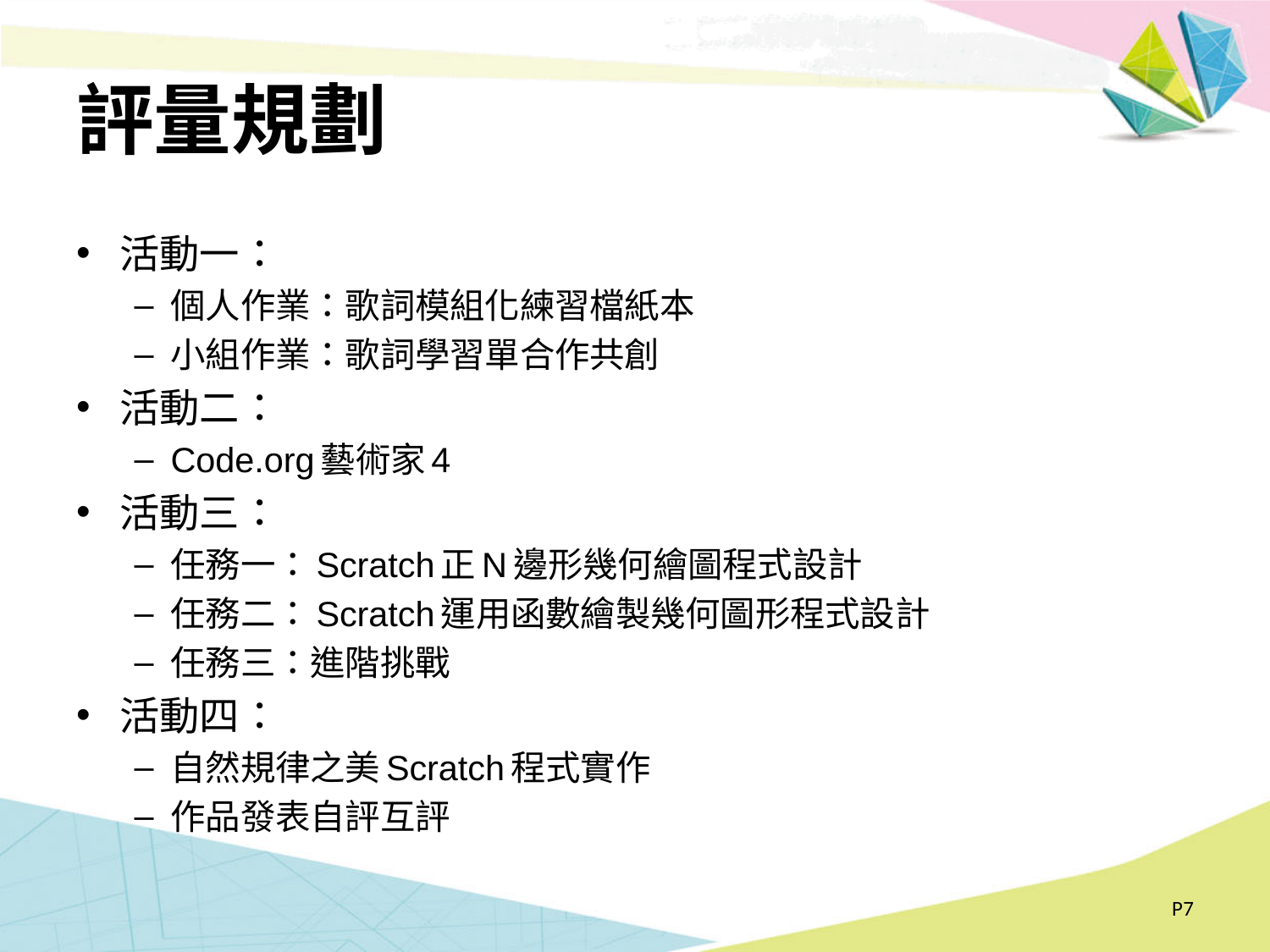

# 評量規劃
活動一：
個人作業：歌詞模組化練習檔紙本
小組作業：歌詞學習單合作共創
活動二：
Code.org藝術家4
活動三：
任務一：Scratch正N邊形幾何繪圖程式設計
任務二：Scratch運用函數繪製幾何圖形程式設計
任務三：進階挑戰
活動四：
自然規律之美Scratch程式實作
作品發表自評互評
P7